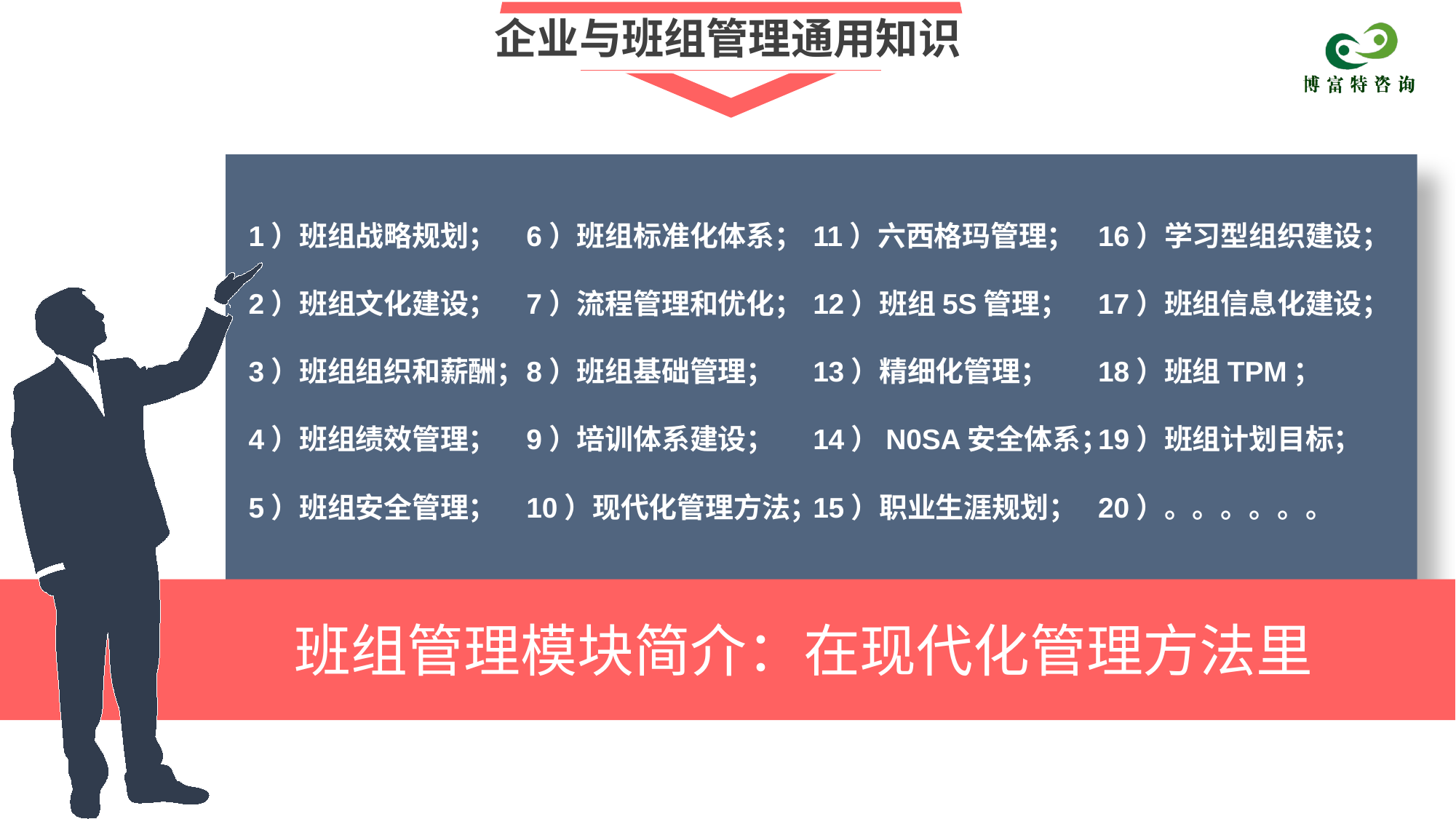

企业与班组管理通用知识

1）班组战略规划；
2）班组文化建设；
3）班组组织和薪酬；
4）班组绩效管理；
5）班组安全管理；
6）班组标准化体系；
7）流程管理和优化；
8）班组基础管理；
9）培训体系建设；
10）现代化管理方法；
11）六西格玛管理；
12）班组5S管理；
13）精细化管理；
14）N0SA安全体系；
15）职业生涯规划；
16）学习型组织建设；
17）班组信息化建设；
18）班组TPM；
19）班组计划目标；
20）。。。。。。

班组管理模块简介：在现代化管理方法里